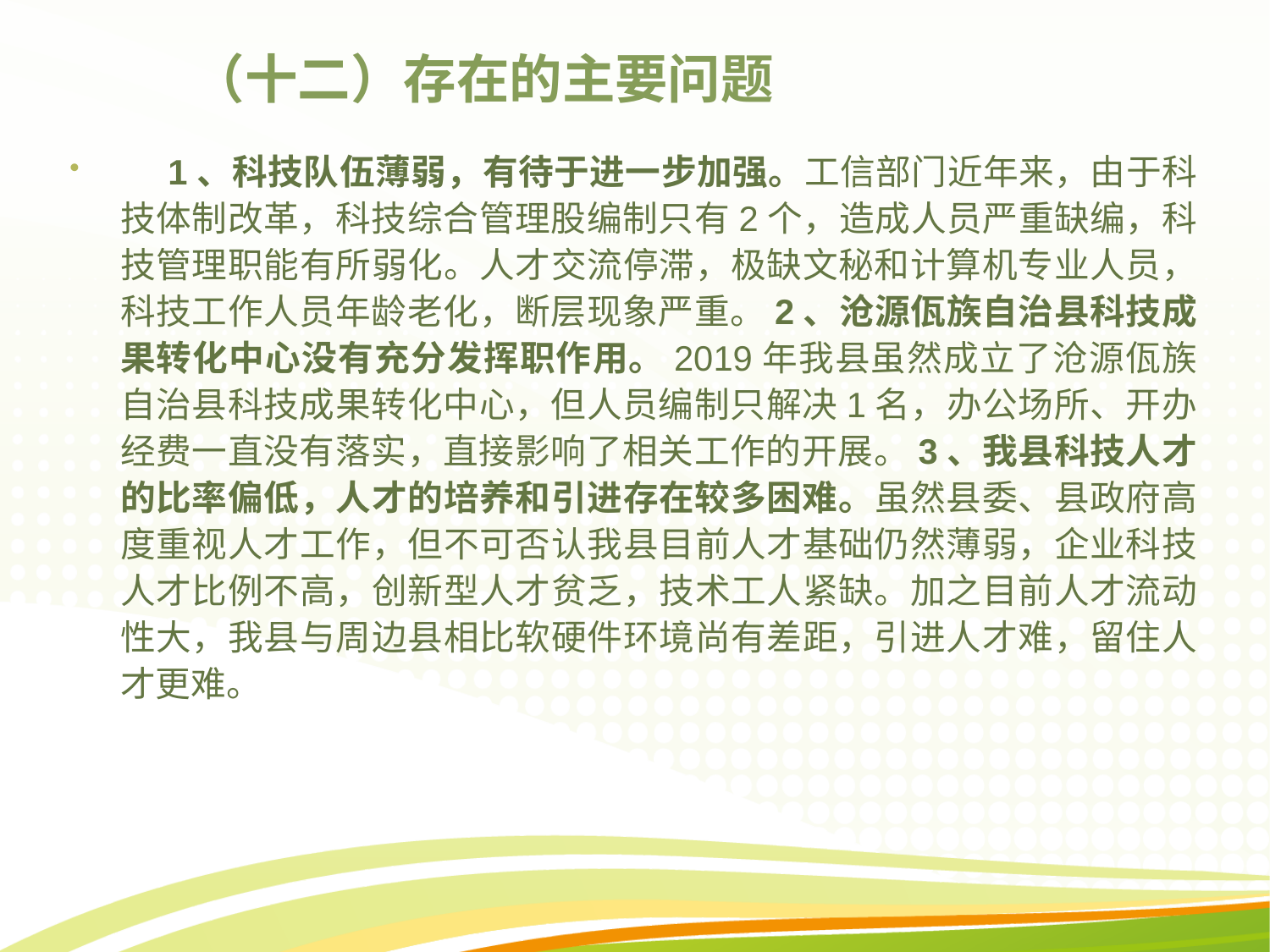

# （十二）存在的主要问题
     1、科技队伍薄弱，有待于进一步加强。工信部门近年来，由于科技体制改革，科技综合管理股编制只有2个，造成人员严重缺编，科技管理职能有所弱化。人才交流停滞，极缺文秘和计算机专业人员，科技工作人员年龄老化，断层现象严重。2、沧源佤族自治县科技成果转化中心没有充分发挥职作用。2019年我县虽然成立了沧源佤族自治县科技成果转化中心，但人员编制只解决1名，办公场所、开办经费一直没有落实，直接影响了相关工作的开展。3、我县科技人才的比率偏低，人才的培养和引进存在较多困难。虽然县委、县政府高度重视人才工作，但不可否认我县目前人才基础仍然薄弱，企业科技人才比例不高，创新型人才贫乏，技术工人紧缺。加之目前人才流动性大，我县与周边县相比软硬件环境尚有差距，引进人才难，留住人才更难。